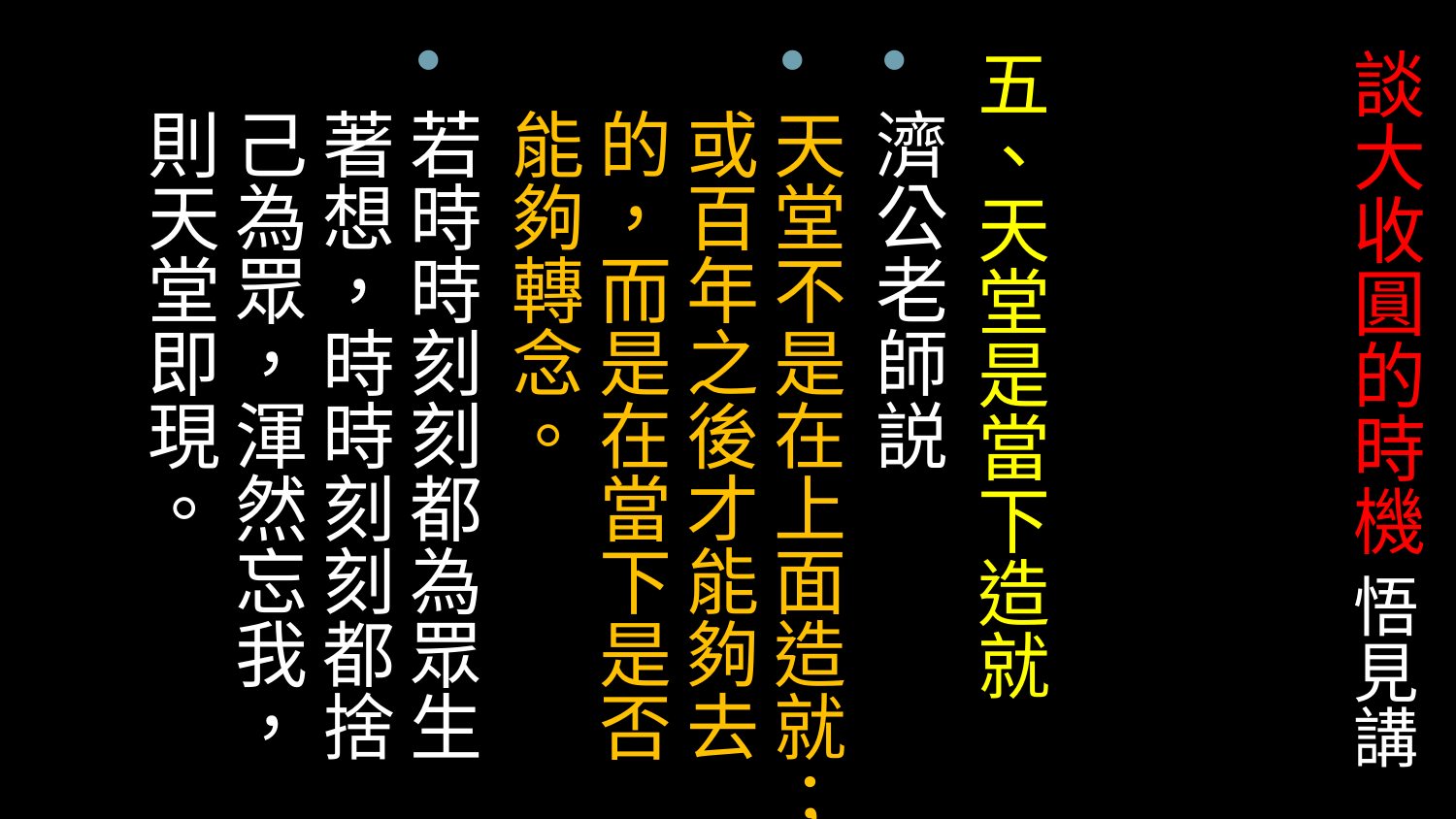

# 談大收圓的時機 悟見講
五、天堂是當下造就
濟公老師説
天堂不是在上面造就；或百年之後才能夠去的，而是在當下是否能夠轉念。
若時時刻刻都為眾生著想，時時刻刻都捨己為眾，渾然忘我，則天堂即現。